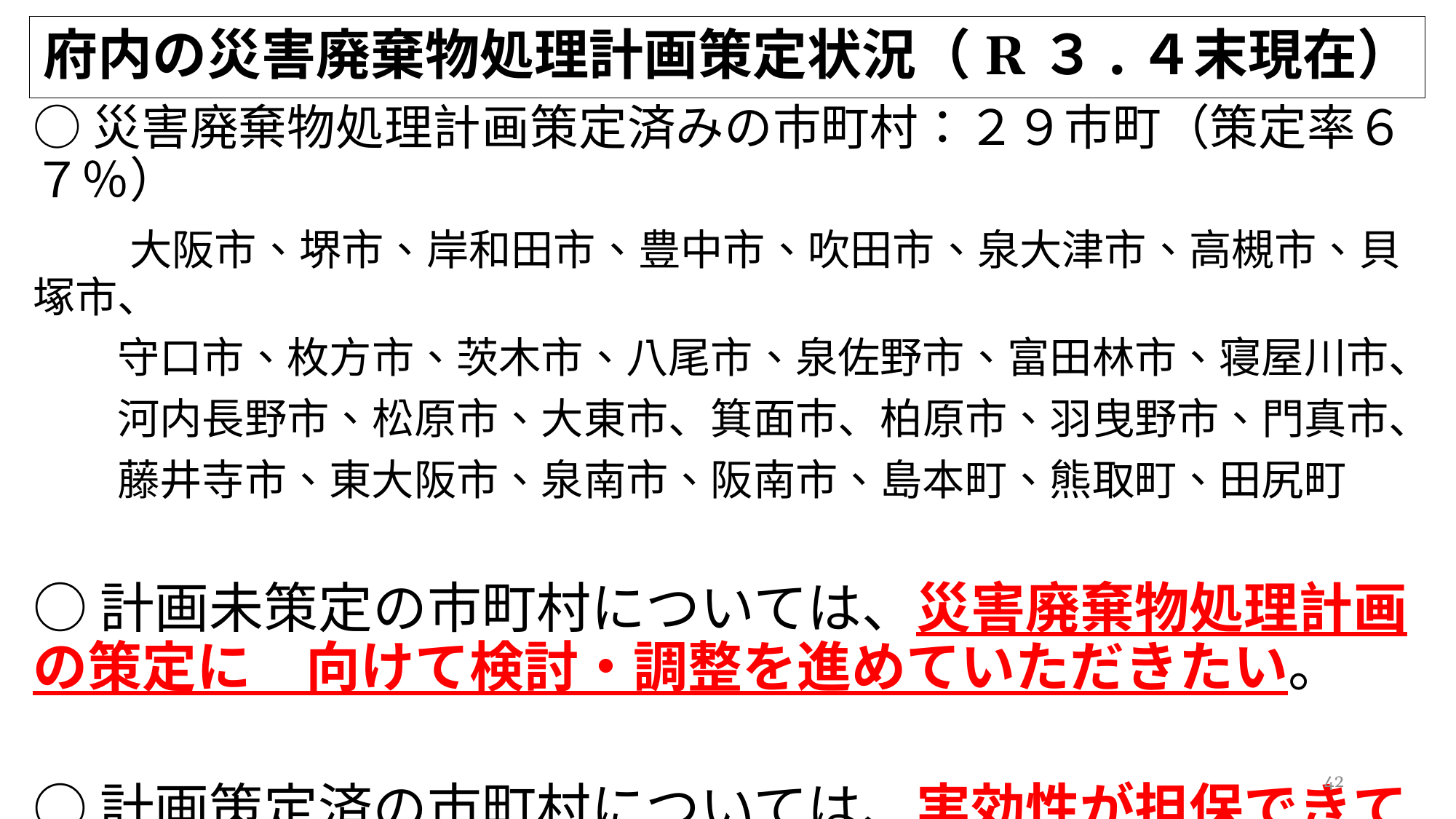

# 府内の災害廃棄物処理計画策定状況（R３.４末現在）
○災害廃棄物処理計画策定済みの市町村：２９市町（策定率６７％）
　　大阪市、堺市、岸和田市、豊中市、吹田市、泉大津市、高槻市、貝塚市、
　　守口市、枚方市、茨木市、八尾市、泉佐野市、富田林市、寝屋川市、
　　河内長野市、松原市、大東市、箕面市、柏原市、羽曳野市、門真市、
　　藤井寺市、東大阪市、泉南市、阪南市、島本町、熊取町、田尻町

○計画未策定の市町村については、災害廃棄物処理計画の策定に　向けて検討・調整を進めていただきたい。

○計画策定済の市町村については、実効性が担保できているのか点検・見直しを行っていただきたい。
42